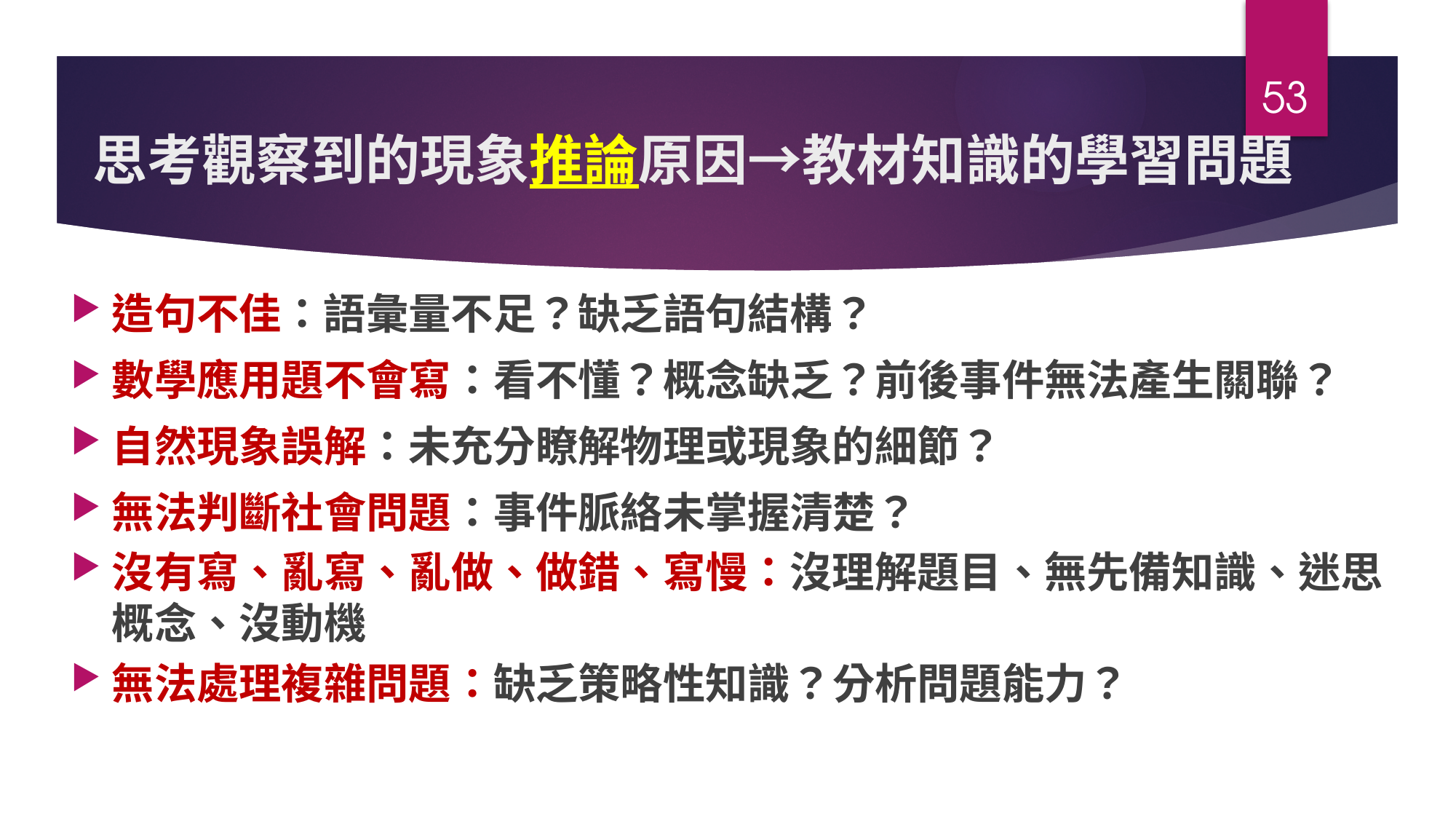

53
# 思考觀察到的現象推論原因→教材知識的學習問題
造句不佳：語彙量不足？缺乏語句結構？
數學應用題不會寫：看不懂？概念缺乏？前後事件無法產生關聯？
自然現象誤解：未充分瞭解物理或現象的細節？
無法判斷社會問題：事件脈絡未掌握清楚？
沒有寫、亂寫、亂做、做錯、寫慢：沒理解題目、無先備知識、迷思概念、沒動機
無法處理複雜問題：缺乏策略性知識？分析問題能力？